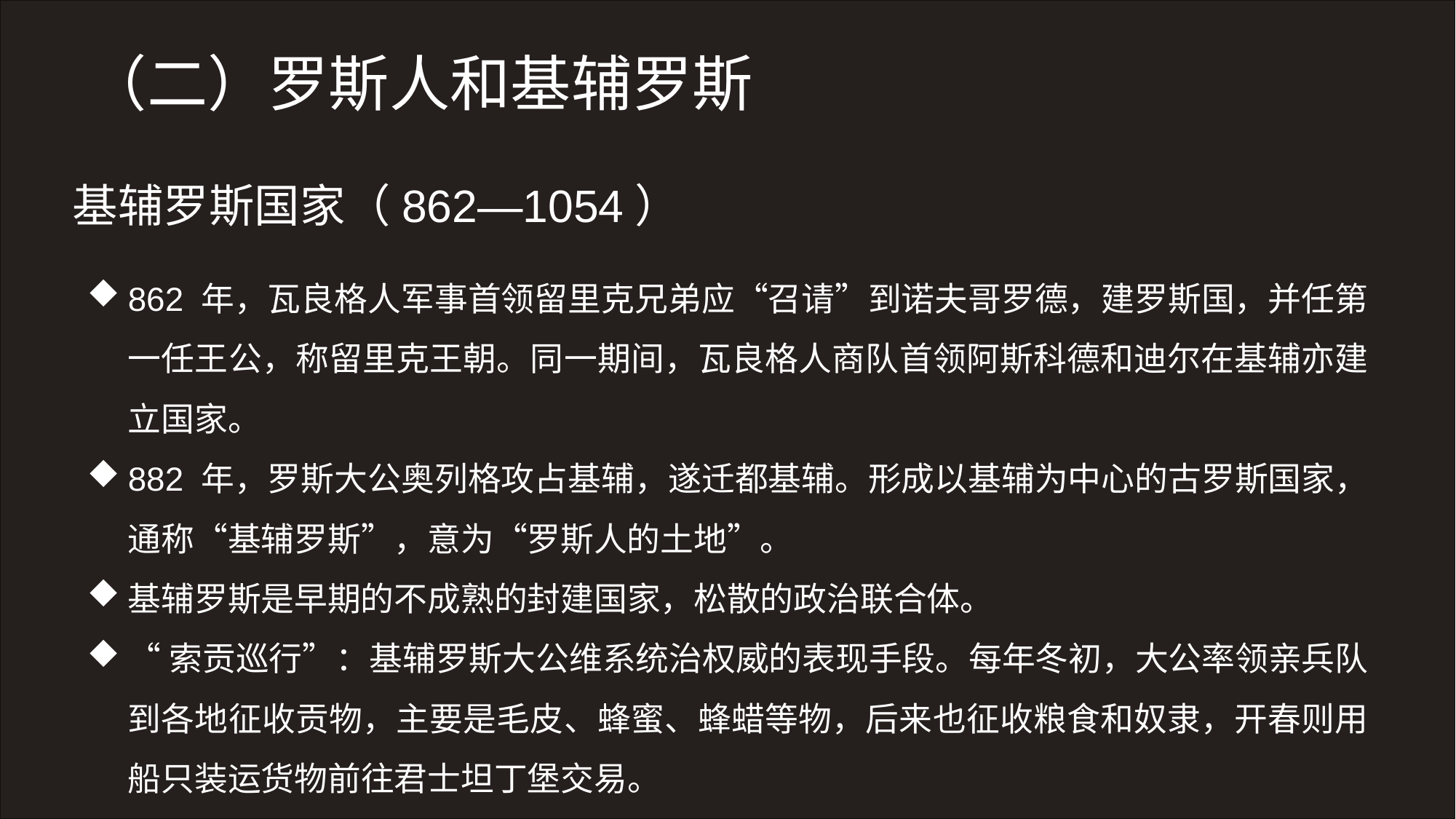

（二）罗斯人和基辅罗斯
基辅罗斯国家（862—1054）
862 年，瓦良格人军事首领留里克兄弟应“召请”到诺夫哥罗德，建罗斯国，并任第一任王公，称留里克王朝。同一期间，瓦良格人商队首领阿斯科德和迪尔在基辅亦建立国家。
882 年，罗斯大公奥列格攻占基辅，遂迁都基辅。形成以基辅为中心的古罗斯国家，通称“基辅罗斯”，意为“罗斯人的土地”。
基辅罗斯是早期的不成熟的封建国家，松散的政治联合体。
“索贡巡行”：基辅罗斯大公维系统治权威的表现手段。每年冬初，大公率领亲兵队到各地征收贡物，主要是毛皮、蜂蜜、蜂蜡等物，后来也征收粮食和奴隶，开春则用船只装运货物前往君士坦丁堡交易。